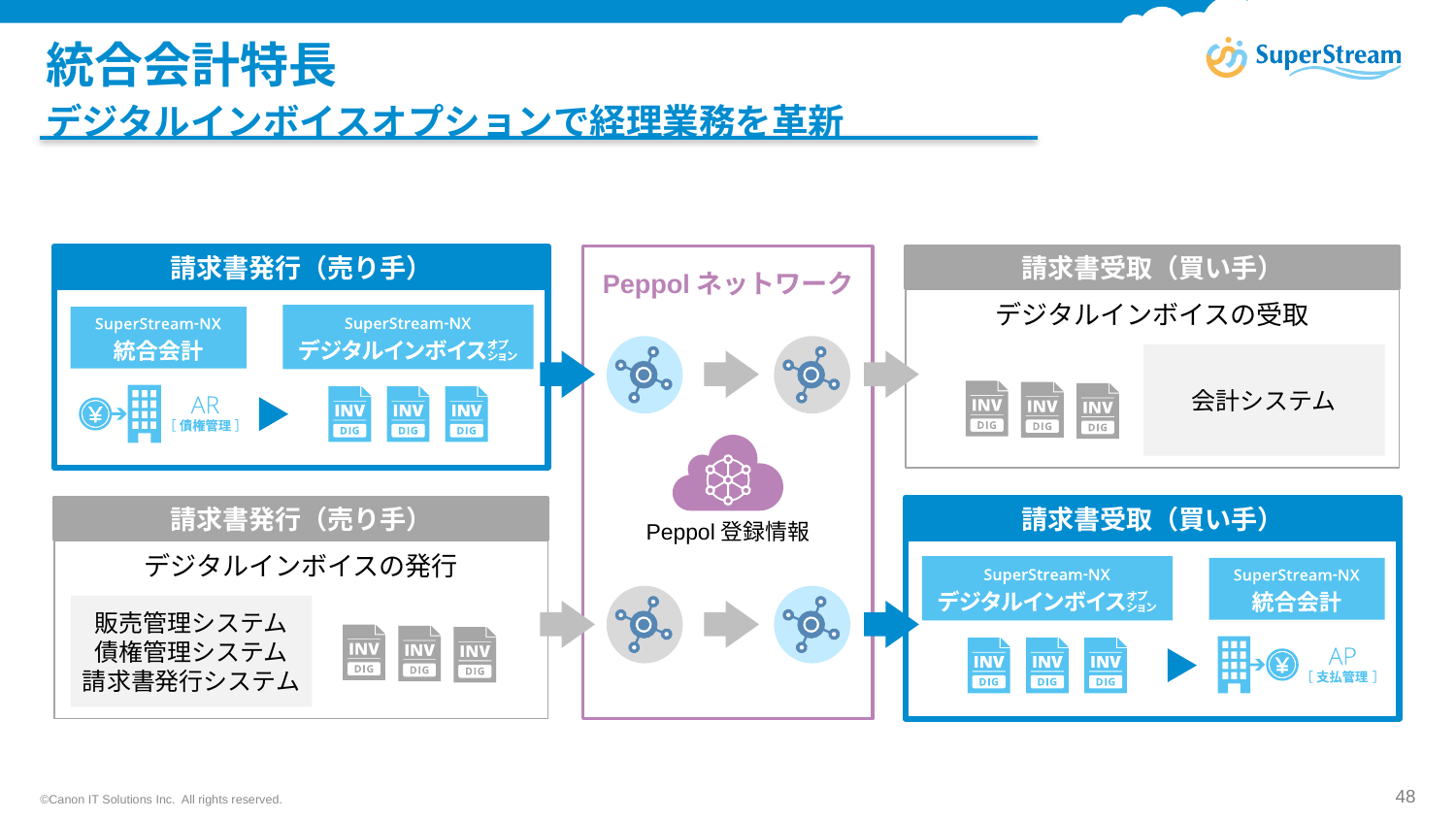

# 統合会計特長
デジタルインボイスオプションで経理業務を革新

請求書発行（売り手）

請求書受取（買い手）
Peppolネットワーク
デジタルインボイスの受取

会計システム

請求書発行（売り手）

請求書受取（買い手）
Peppol登録情報
デジタルインボイスの発行

販売管理システム
債権管理システム
請求書発行システム

©Canon IT Solutions Inc.  All rights reserved.
48